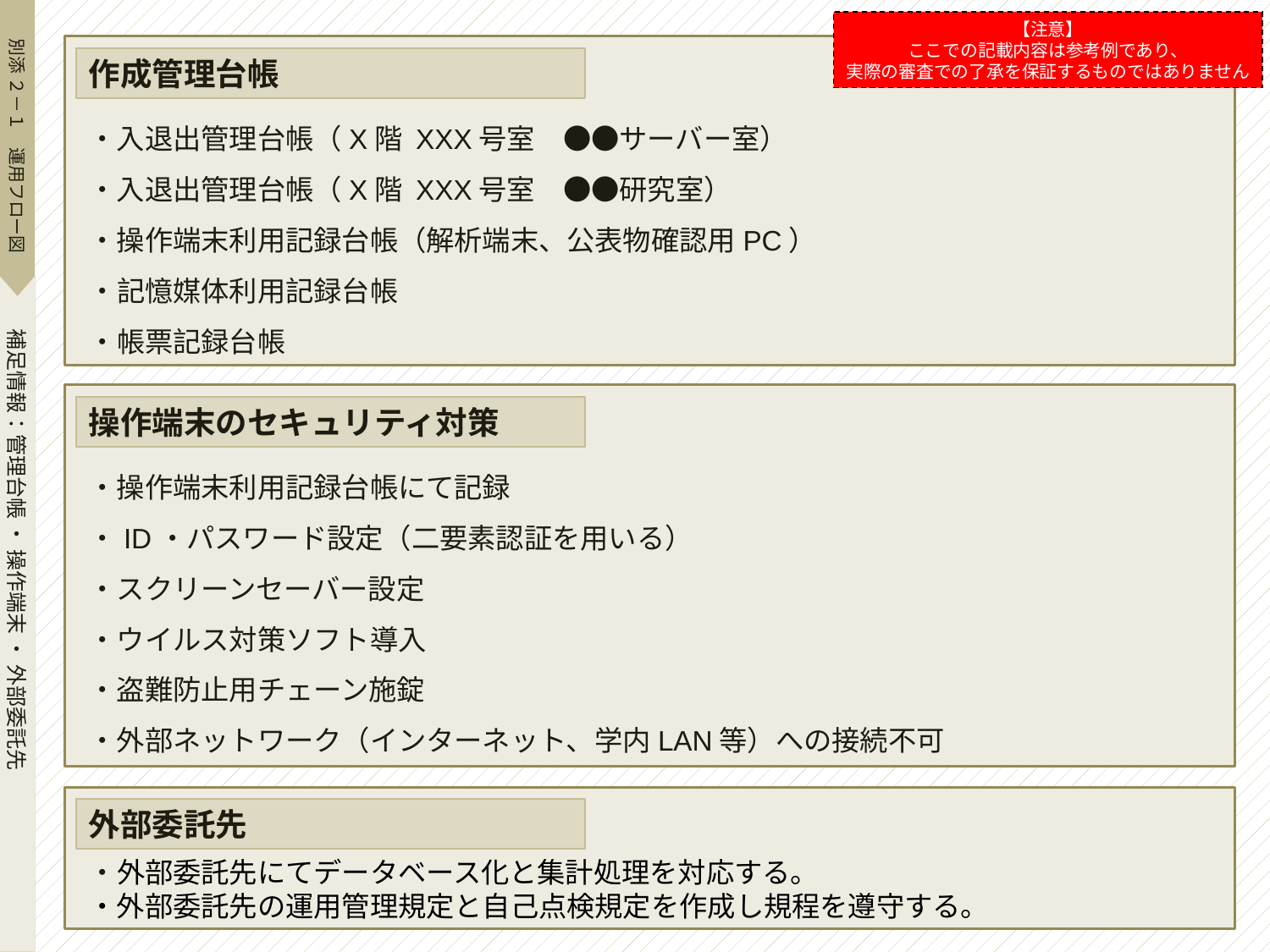

【注意】
ここでの記載内容は参考例であり、
実際の審査での了承を保証するものではありません

作成管理台帳
・入退出管理台帳（X階 XXX号室　●●サーバー室）
・入退出管理台帳（X階 XXX号室　●●研究室）
・操作端末利用記録台帳（解析端末、公表物確認用PC）
・記憶媒体利用記録台帳
・帳票記録台帳
補足情報：管理台帳 ・ 操作端末 ・ 外部委託先

操作端末のセキュリティ対策
・操作端末利用記録台帳にて記録
・ID・パスワード設定（二要素認証を用いる）
・スクリーンセーバー設定
・ウイルス対策ソフト導入
・盗難防止用チェーン施錠
・外部ネットワーク（インターネット、学内LAN等）への接続不可

外部委託先
・外部委託先にてデータベース化と集計処理を対応する。
・外部委託先の運用管理規定と自己点検規定を作成し規程を遵守する。